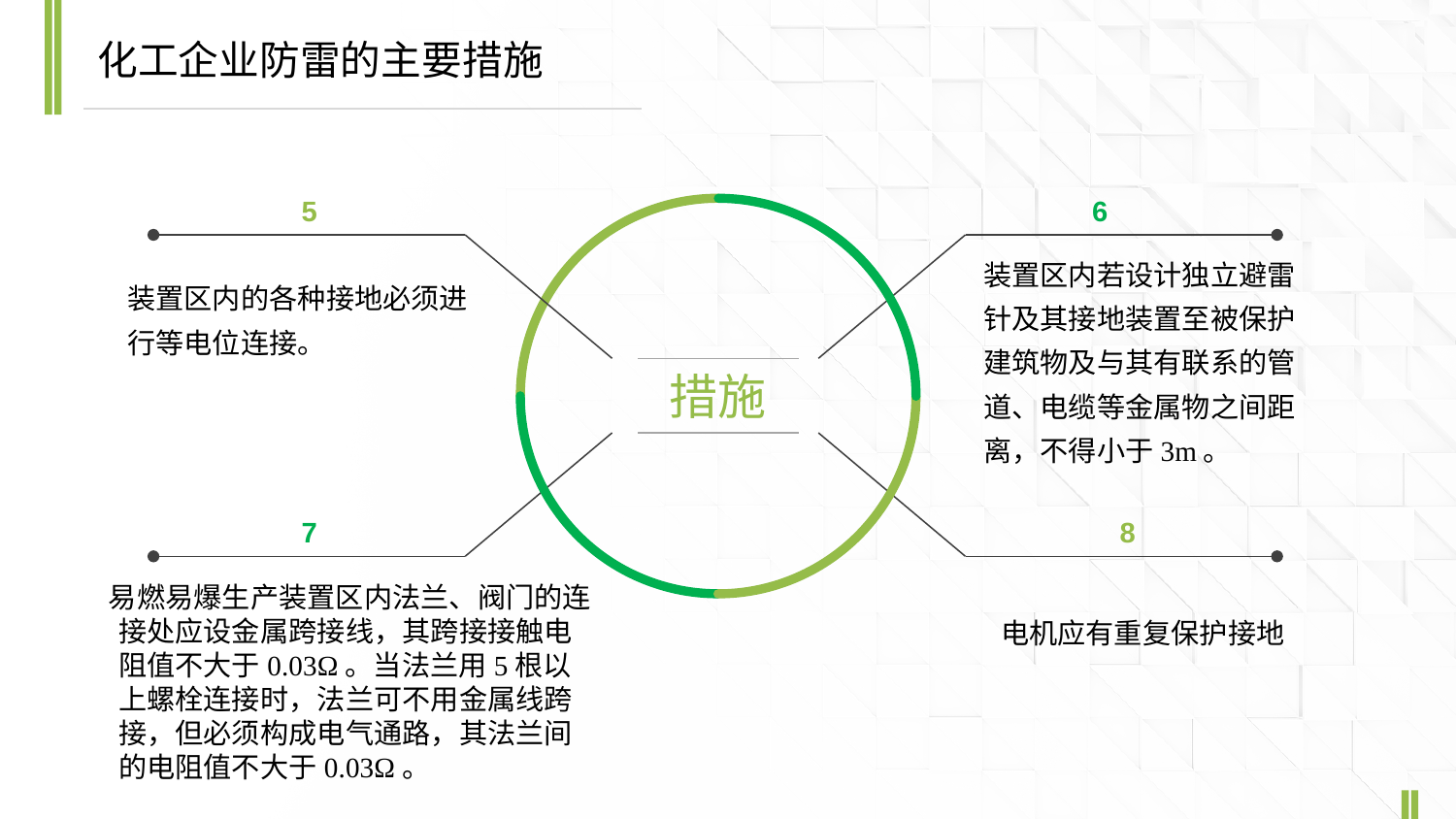

化工企业防雷的主要措施
5
6

装置区内若设计独立避雷针及其接地装置至被保护建筑物及与其有联系的管道、电缆等金属物之间距离，不得小于3m。
装置区内的各种接地必须进行等电位连接。
措施
7
8
      易燃易爆生产装置区内法兰、阀门的连接处应设金属跨接线，其跨接接触电阻值不大于0.03Ω。当法兰用5根以上螺栓连接时，法兰可不用金属线跨接，但必须构成电气通路，其法兰间的电阻值不大于0.03Ω。
电机应有重复保护接地